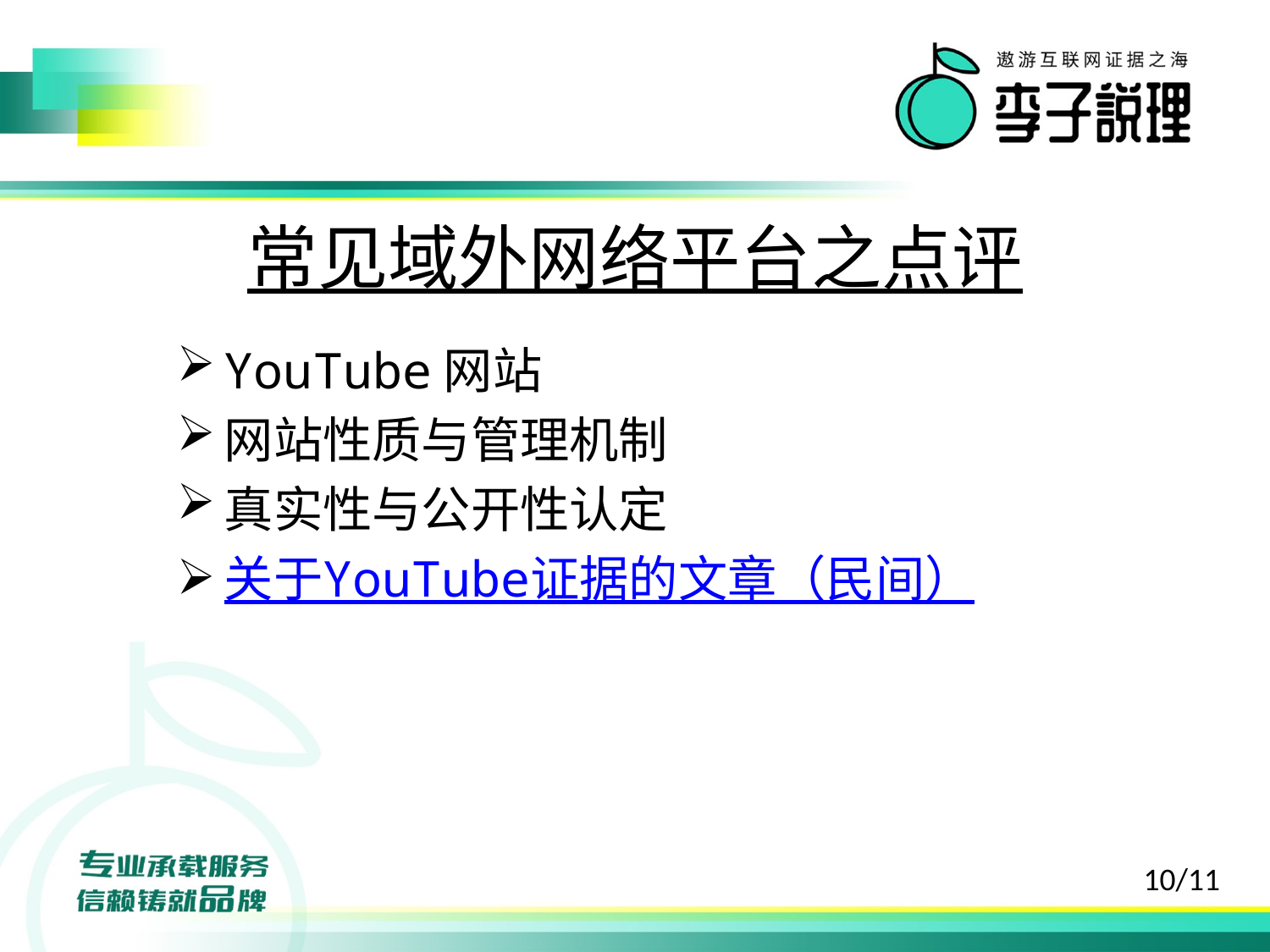

# 常见域外网络平台之点评

YouTube网站
网站性质与管理机制
真实性与公开性认定
关于YouTube证据的文章（民间）

10/11